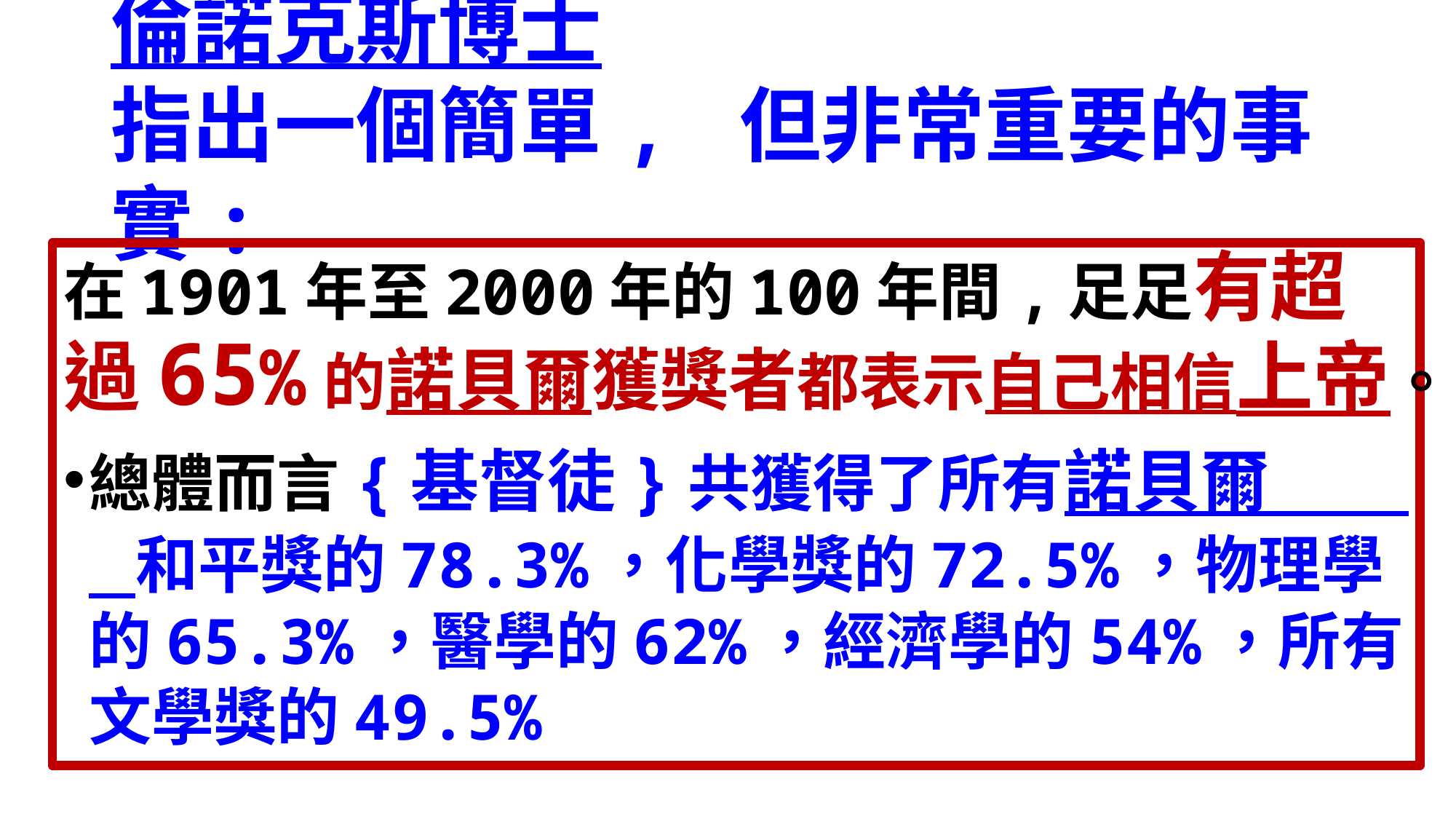

# 倫諾克斯博士 指出一個簡單, 但非常重要的事實:
在1901年至2000年的100年間,足足有超過65%的諾貝爾獲獎者都表示自己相信上帝。
總體而言{基督徒}共獲得了所有諾貝爾             和平獎的78.3%，化學獎的72.5%，物理學的65.3%，醫學的62%，經濟學的54%，所有文學獎的49.5%